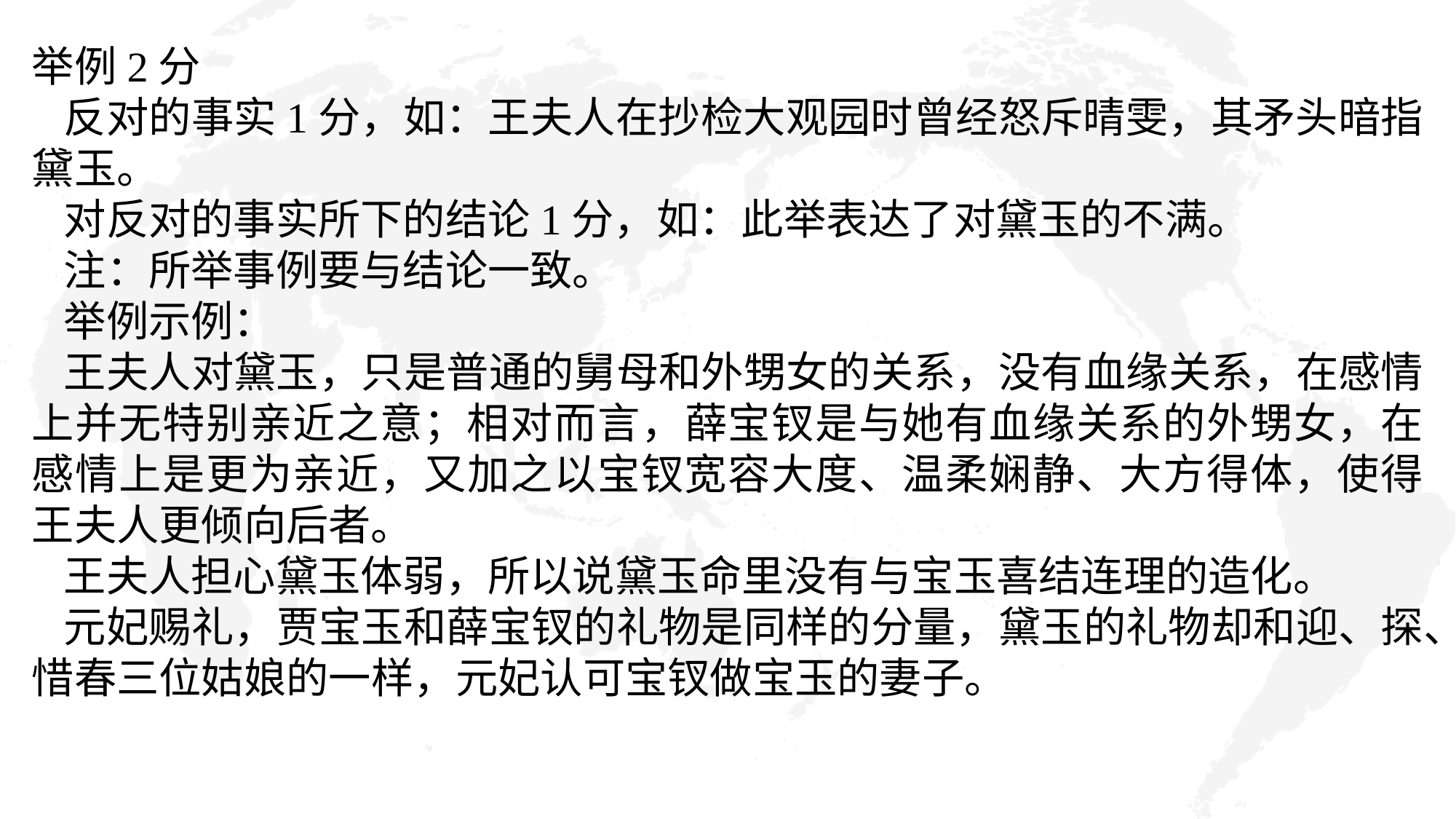

举例2分
反对的事实1分，如：王夫人在抄检大观园时曾经怒斥晴雯，其矛头暗指黛玉。
对反对的事实所下的结论1分，如：此举表达了对黛玉的不满。
注：所举事例要与结论一致。
举例示例：
王夫人对黛玉，只是普通的舅母和外甥女的关系，没有血缘关系，在感情上并无特别亲近之意；相对而言，薛宝钗是与她有血缘关系的外甥女，在感情上是更为亲近，又加之以宝钗宽容大度、温柔娴静、大方得体，使得王夫人更倾向后者。
王夫人担心黛玉体弱，所以说黛玉命里没有与宝玉喜结连理的造化。
元妃赐礼，贾宝玉和薛宝钗的礼物是同样的分量，黛玉的礼物却和迎、探、惜春三位姑娘的一样，元妃认可宝钗做宝玉的妻子。